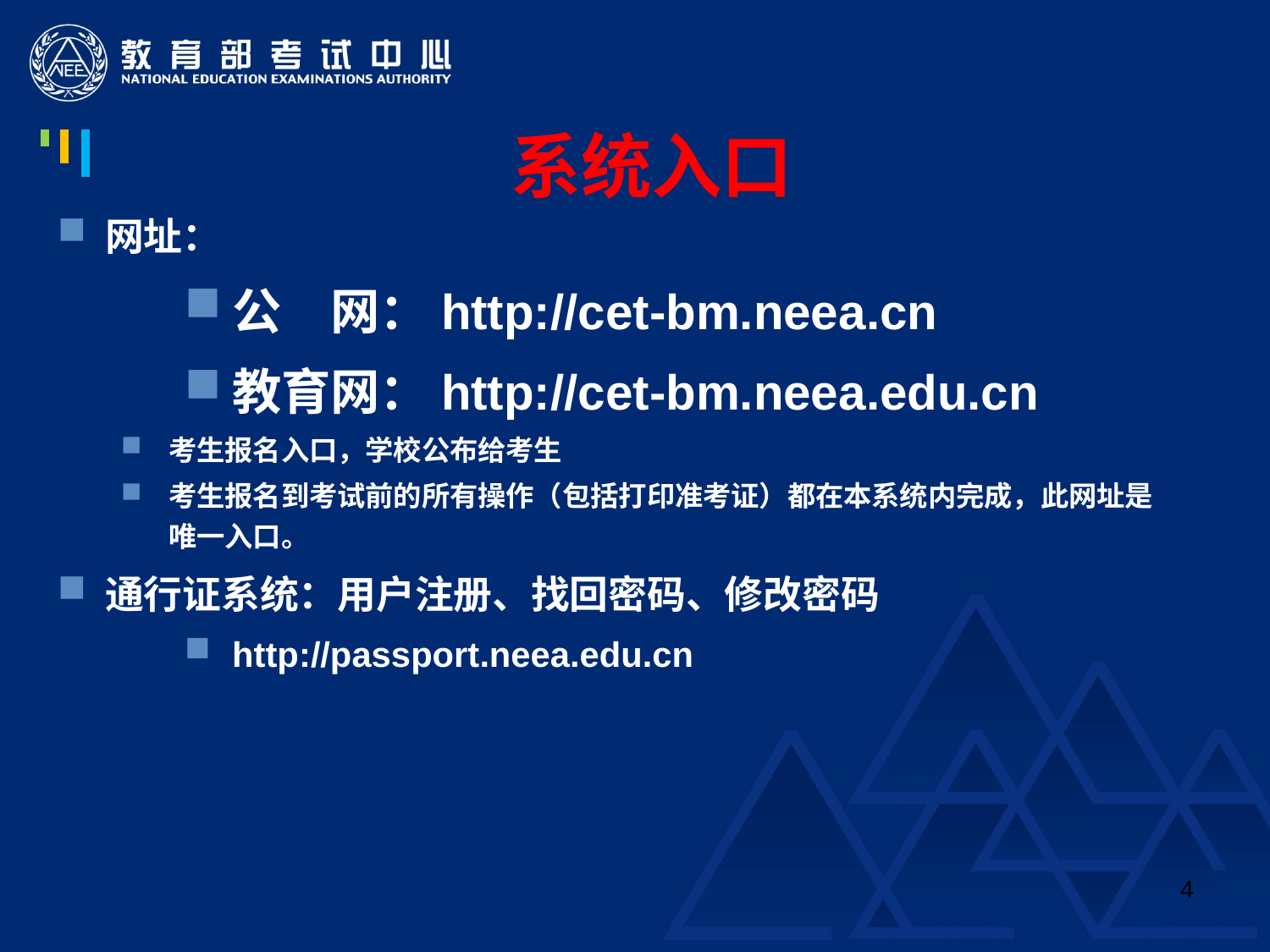

系统入口

网址：
公　网：http://cet-bm.neea.cn
教育网：http://cet-bm.neea.edu.cn
考生报名入口，学校公布给考生
考生报名到考试前的所有操作（包括打印准考证）都在本系统内完成，此网址是唯一入口。
通行证系统：用户注册、找回密码、修改密码
http://passport.neea.edu.cn
4